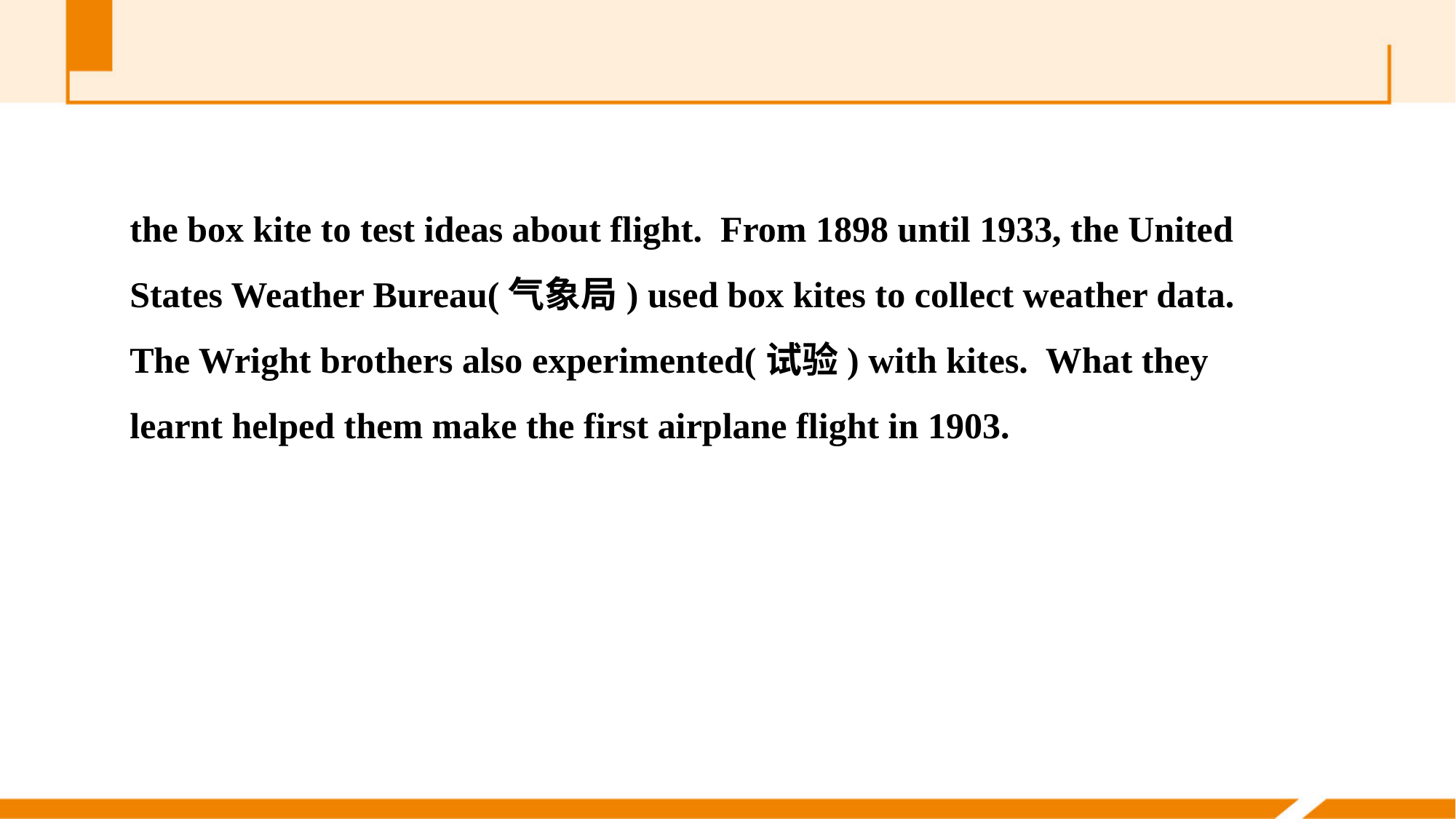

the box kite to test ideas about flight.  From 1898 until 1933, the United States Weather Bureau(气象局) used box kites to collect weather data.  The Wright brothers also experimented(试验) with kites.  What they learnt helped them make the first airplane flight in 1903.